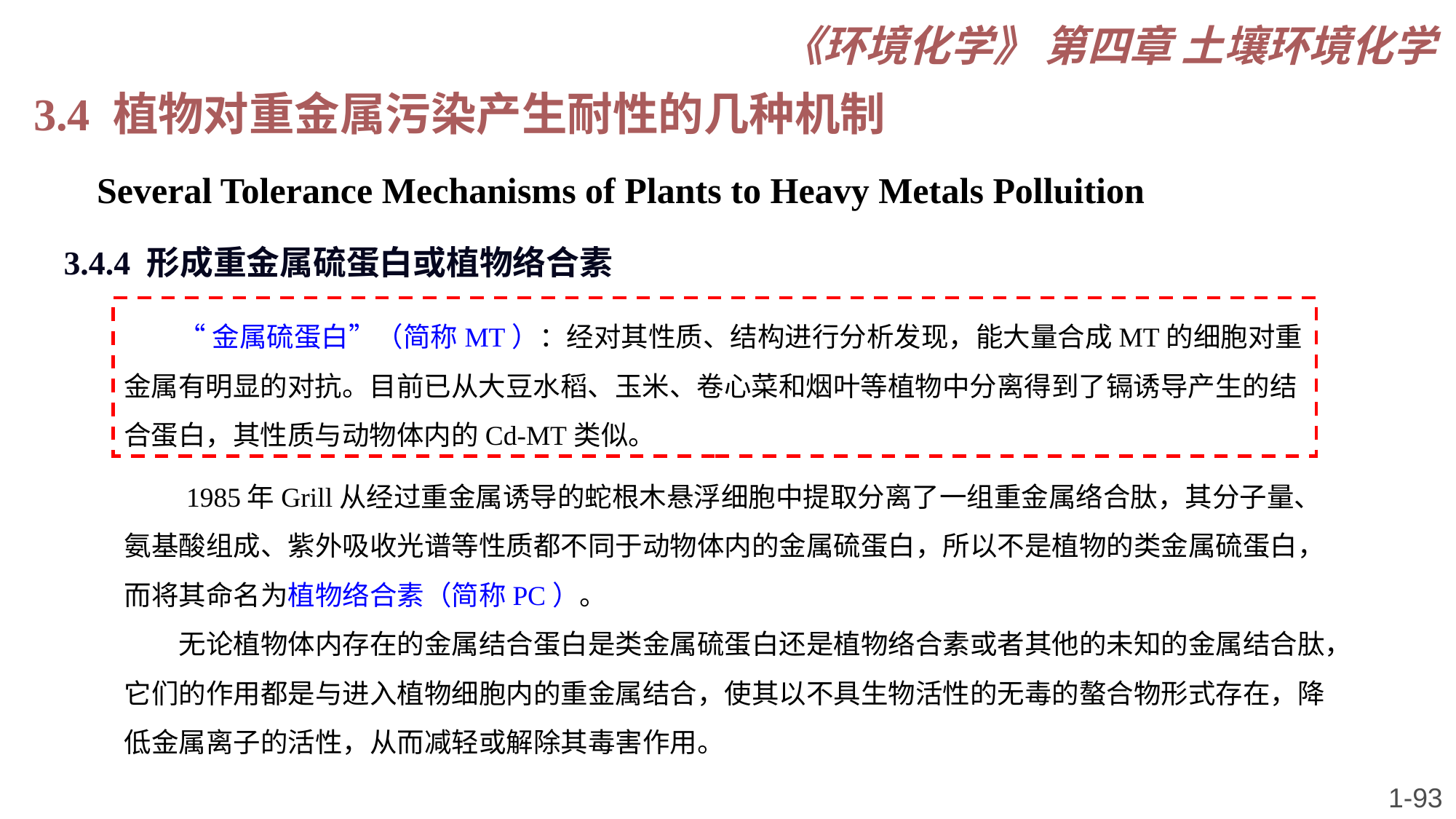

《环境化学》 第四章 土壤环境化学
3.4 植物对重金属污染产生耐性的几种机制
      Several Tolerance Mechanisms of Plants to Heavy Metals Polluition
3.4.4 形成重金属硫蛋白或植物络合素
“金属硫蛋白”（简称MT）：经对其性质、结构进行分析发现，能大量合成MT的细胞对重金属有明显的对抗。目前已从大豆水稻、玉米、卷心菜和烟叶等植物中分离得到了镉诱导产生的结合蛋白，其性质与动物体内的Cd-MT类似。
         1985年Grill从经过重金属诱导的蛇根木悬浮细胞中提取分离了一组重金属络合肽，其分子量、氨基酸组成、紫外吸收光谱等性质都不同于动物体内的金属硫蛋白，所以不是植物的类金属硫蛋白，而将其命名为植物络合素（简称PC）。
无论植物体内存在的金属结合蛋白是类金属硫蛋白还是植物络合素或者其他的未知的金属结合肽，它们的作用都是与进入植物细胞内的重金属结合，使其以不具生物活性的无毒的螯合物形式存在，降低金属离子的活性，从而减轻或解除其毒害作用。
1-93